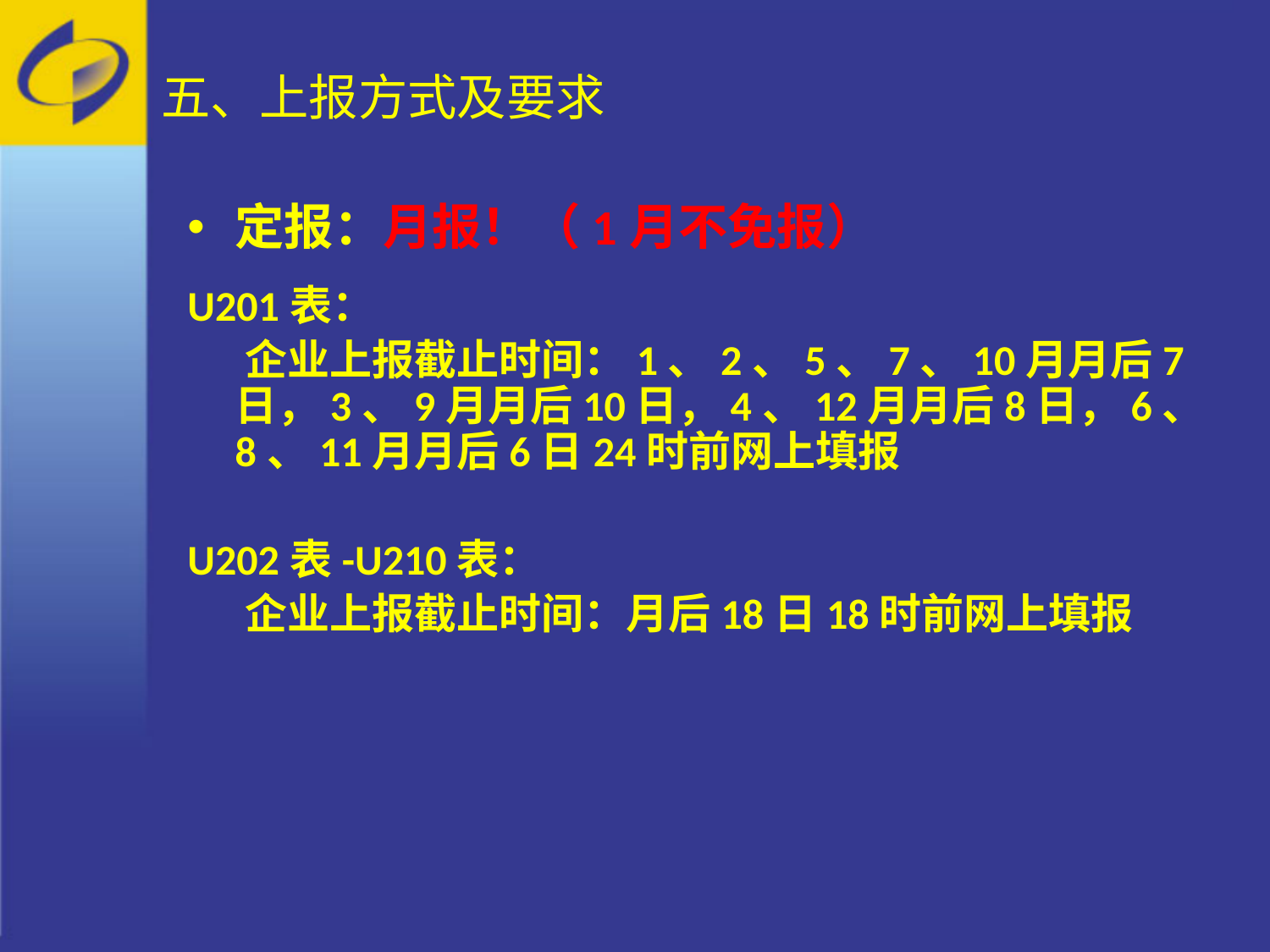

五、上报方式及要求
定报：月报！（1月不免报）

U201表：
     企业上报截止时间：1、2、5、7、10月月后7日，3、9月月后10日，4、12月月后8日，6、8、11月月后6日24时前网上填报

U202表-U210表：
     企业上报截止时间：月后18日18时前网上填报